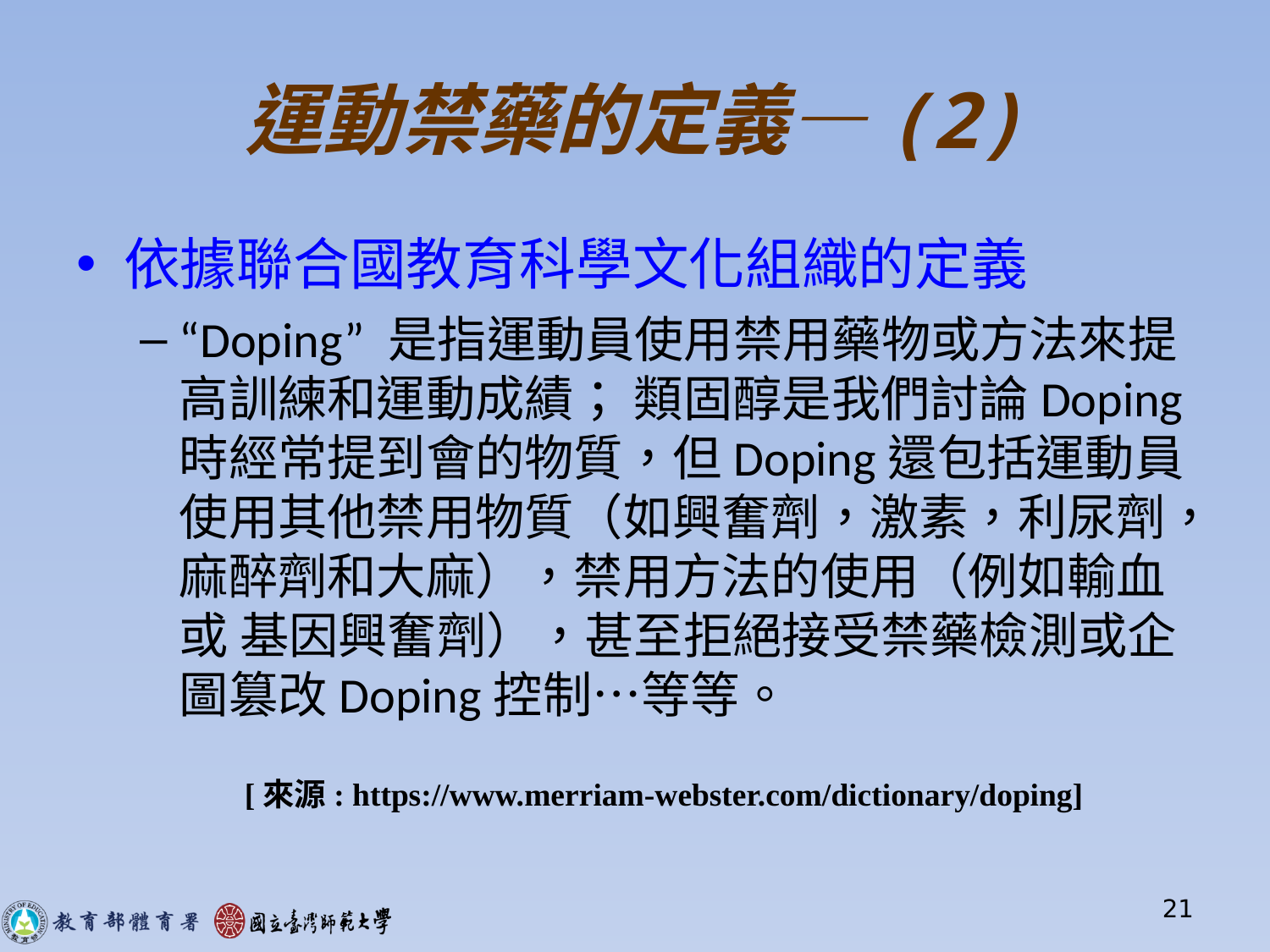

# 運動禁藥的定義—(2)
依據聯合國教育科學文化組織的定義
“Doping” 是指運動員使用禁用藥物或方法來提高訓練和運動成績； 類固醇是我們討論Doping時經常提到會的物質，但Doping還包括運動員使用其他禁用物質（如興奮劑，激素，利尿劑，麻醉劑和大麻），禁用方法的使用（例如輸血或 基因興奮劑），甚至拒絕接受禁藥檢測或企圖篡改Doping控制…等等。

[來源: https://www.merriam-webster.com/dictionary/doping]
21